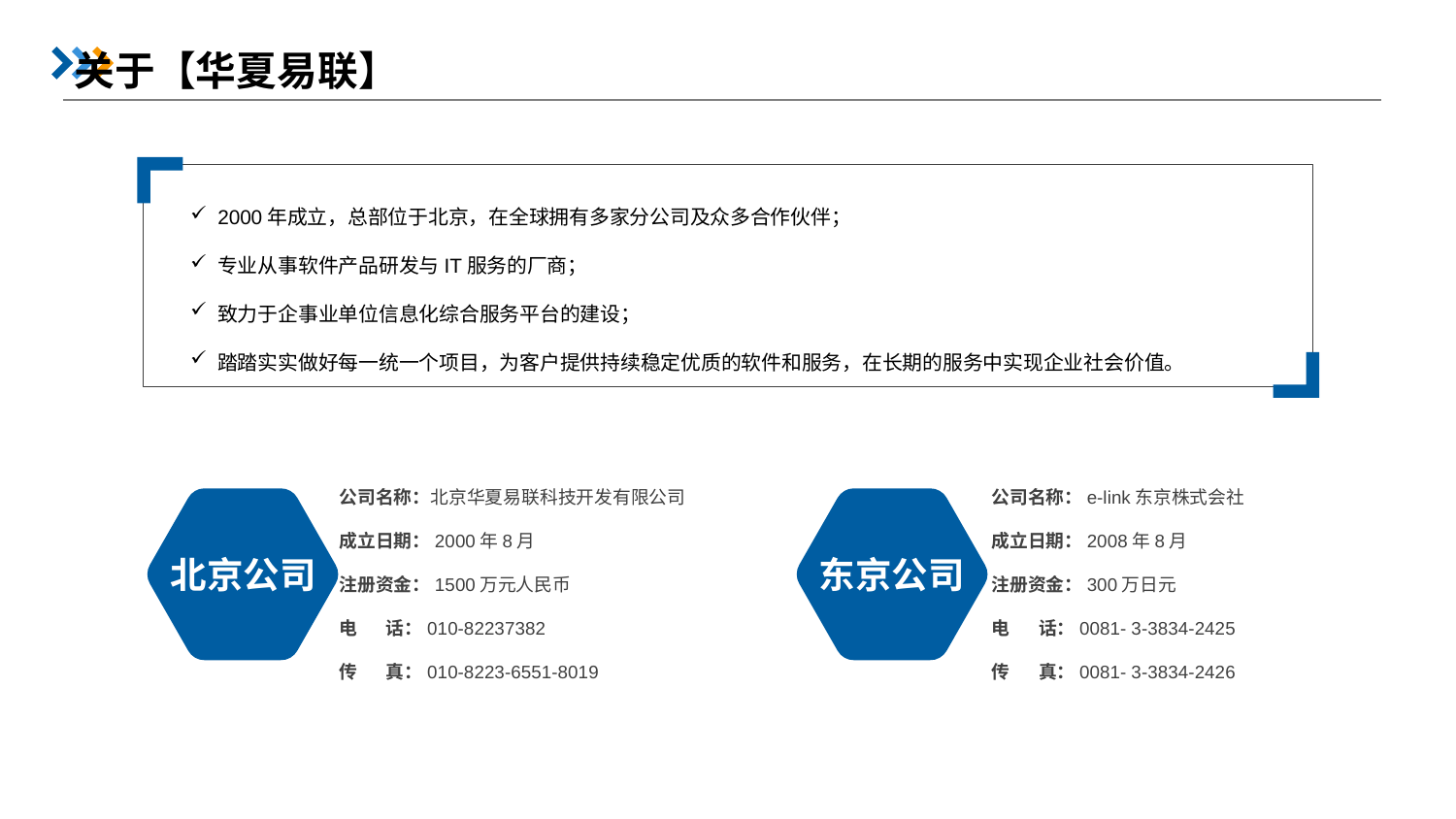

关于【华夏易联】

2000年成立，总部位于北京，在全球拥有多家分公司及众多合作伙伴；
专业从事软件产品研发与IT服务的厂商；
致力于企事业单位信息化综合服务平台的建设；
踏踏实实做好每一统一个项目，为客户提供持续稳定优质的软件和服务，在长期的服务中实现企业社会价值。

公司名称：北京华夏易联科技开发有限公司
成立日期：2000年8月
注册资金：1500万元人民币
电       话：010-82237382
传       真：010-8223-6551-8019
公司名称：e-link东京株式会社
成立日期：2008年8月
注册资金：300万日元
电       话：0081- 3-3834-2425
传       真：0081- 3-3834-2426

北京公司
东京公司